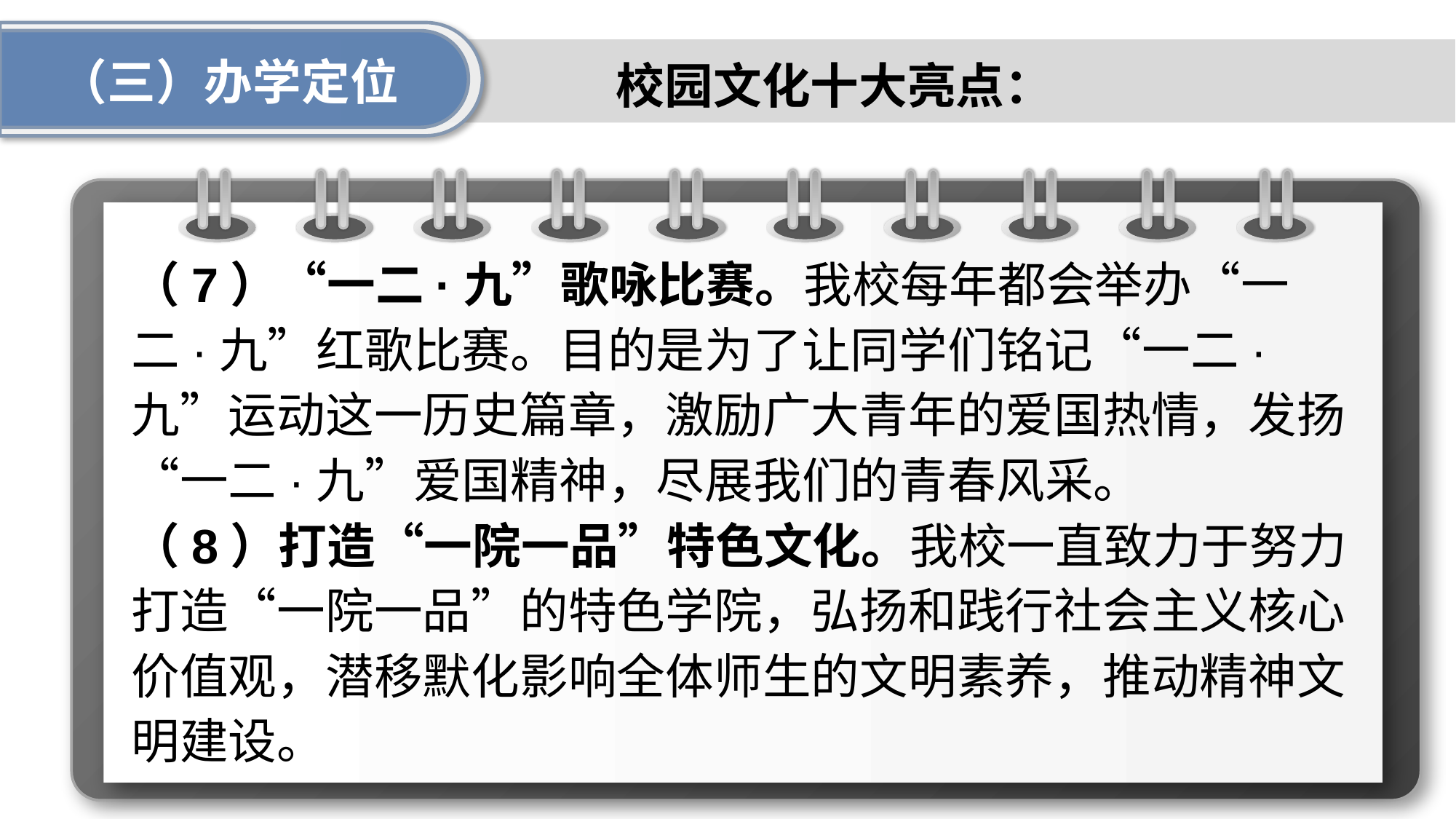

（三）办学定位
校园文化十大亮点：

（7）“一二·九”歌咏比赛。我校每年都会举办“一二·九”红歌比赛。目的是为了让同学们铭记“一二·九”运动这一历史篇章，激励广大青年的爱国热情，发扬“一二·九”爱国精神，尽展我们的青春风采。
（8）打造“一院一品”特色文化。我校一直致力于努力打造“一院一品”的特色学院，弘扬和践行社会主义核心价值观，潜移默化影响全体师生的文明素养，推动精神文明建设。